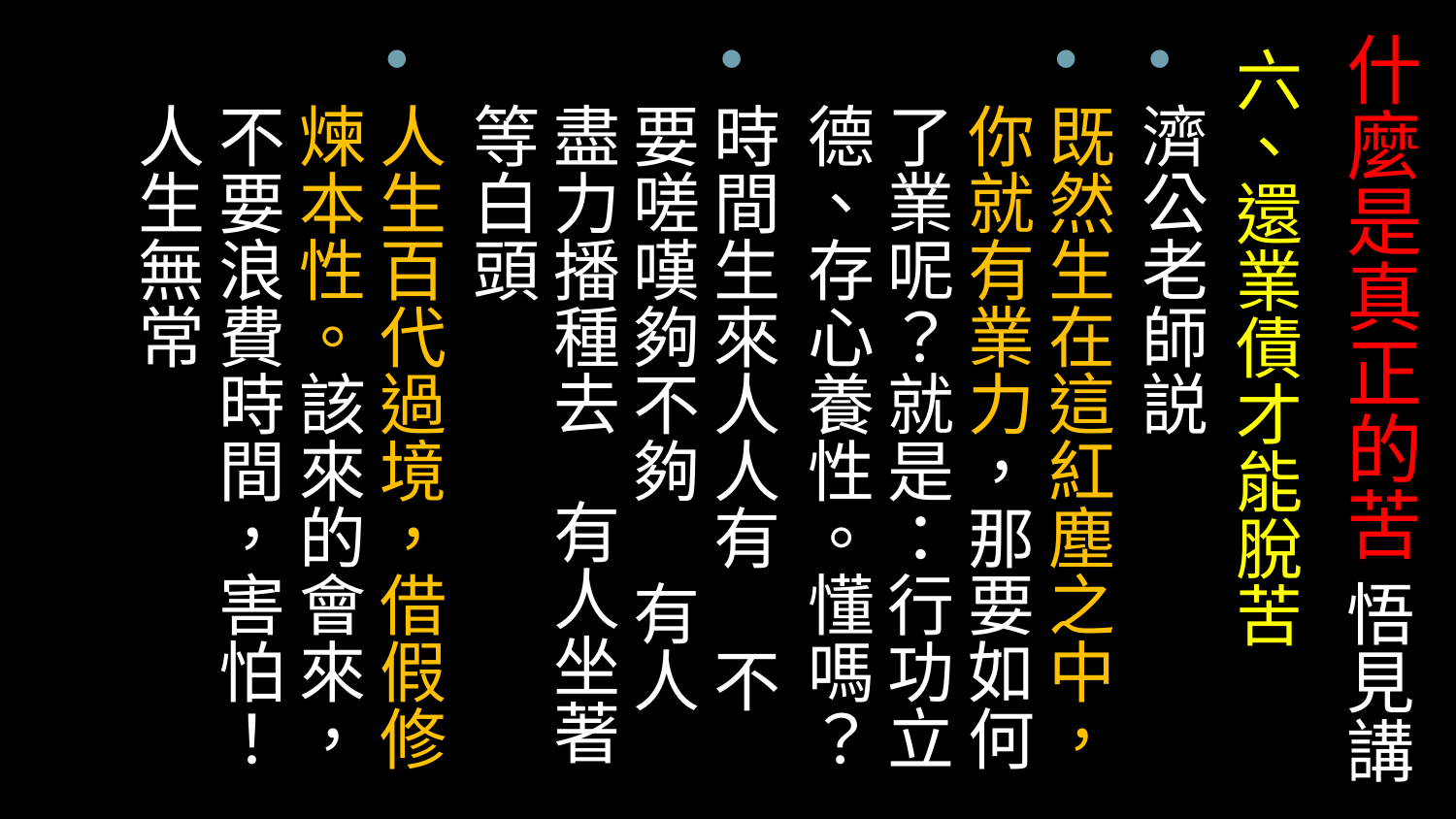

# 什麼是真正的苦 悟見講
六、還業債才能脫苦
濟公老師説
既然生在這紅塵之中，你就有業力，那要如何了業呢？就是：行功立德、存心養性。懂嗎？
時間生來人人有     不要嗟嘆夠不夠     有人盡力播種去    有人坐著等白頭
人生百代過境，借假修煉本性。該來的會來，不要浪費時間，害怕！人生無常